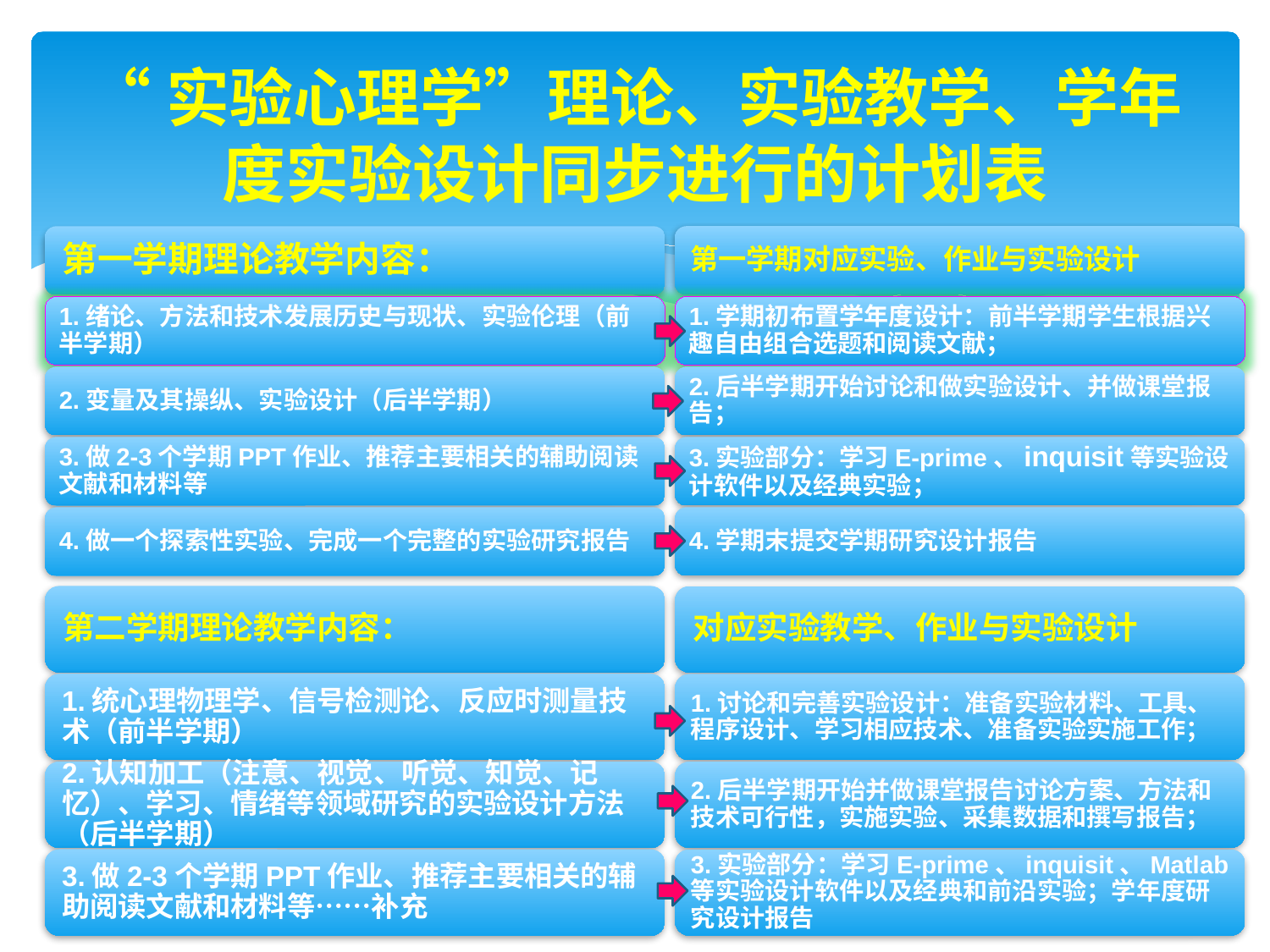

# “实验心理学”理论、实验教学、学年度实验设计同步进行的计划表
第一学期理论教学内容：
1.绪论、方法和技术发展历史与现状、实验伦理（前半学期）
2.变量及其操纵、实验设计（后半学期）
3.做2-3个学期PPT作业、推荐主要相关的辅助阅读文献和材料等
4.做一个探索性实验、完成一个完整的实验研究报告
第一学期对应实验、作业与实验设计
1.学期初布置学年度设计：前半学期学生根据兴趣自由组合选题和阅读文献；
2.后半学期开始讨论和做实验设计、并做课堂报告；
3.实验部分：学习E-prime、inquisit等实验设计软件以及经典实验；
4.学期末提交学期研究设计报告

第二学期理论教学内容：
1.统心理物理学、信号检测论、反应时测量技术（前半学期）
2.认知加工（注意、视觉、听觉、知觉、记忆）、学习、情绪等领域研究的实验设计方法（后半学期）
3.做2-3个学期PPT作业、推荐主要相关的辅助阅读文献和材料等……补充
对应实验教学、作业与实验设计
1.讨论和完善实验设计：准备实验材料、工具、程序设计、学习相应技术、准备实验实施工作；
2.后半学期开始并做课堂报告讨论方案、方法和技术可行性，实施实验、采集数据和撰写报告；
3.实验部分：学习E-prime、inquisit、Matlab等实验设计软件以及经典和前沿实验；学年度研究设计报告